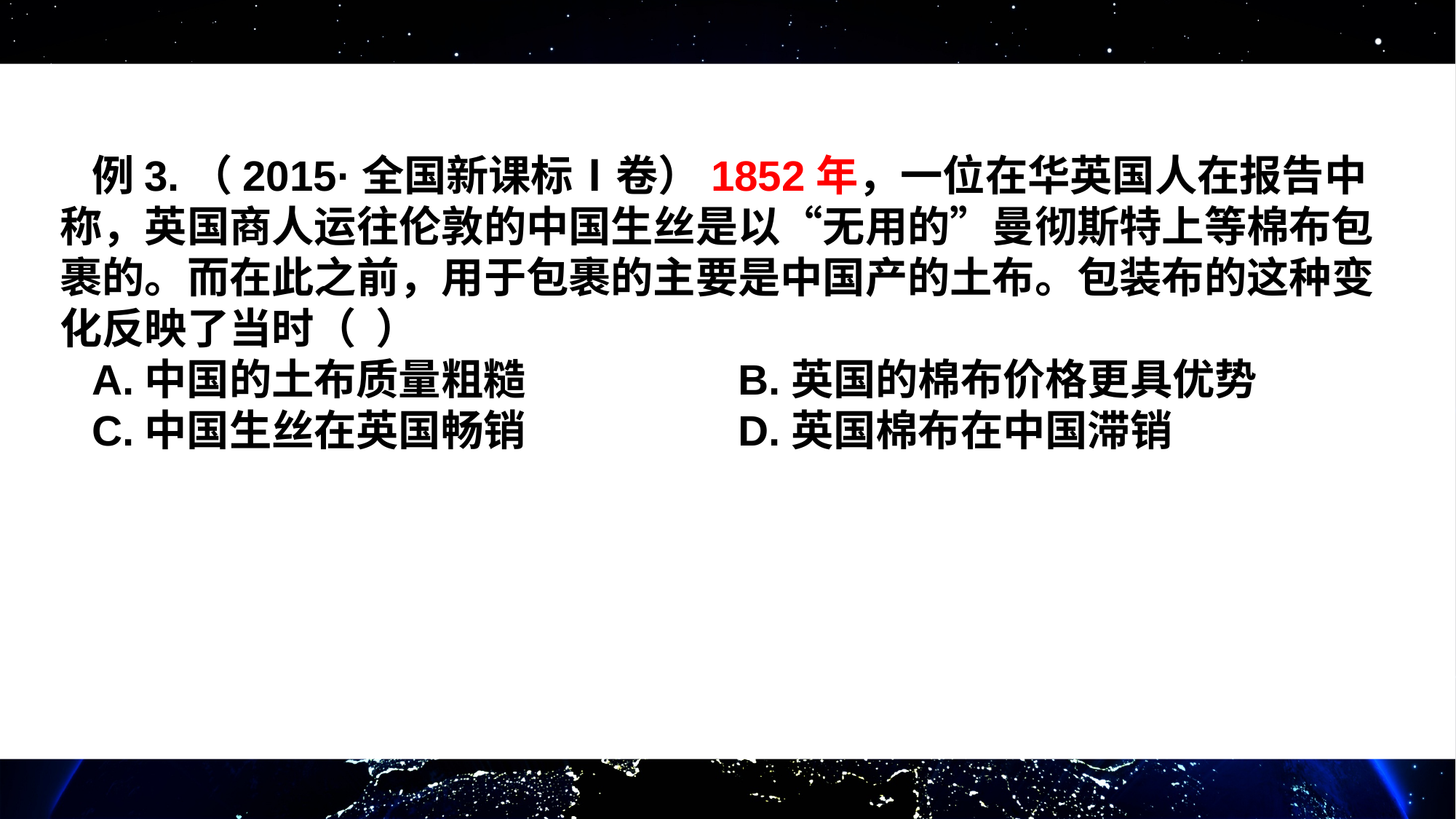

例3.（2015·全国新课标Ⅰ卷）1852年，一位在华英国人在报告中称，英国商人运往伦敦的中国生丝是以“无用的”曼彻斯特上等棉布包裹的。而在此之前，用于包裹的主要是中国产的土布。包装布的这种变化反映了当时（  ）
A.中国的土布质量粗糙                     B.英国的棉布价格更具优势
C.中国生丝在英国畅销                     D.英国棉布在中国滞销